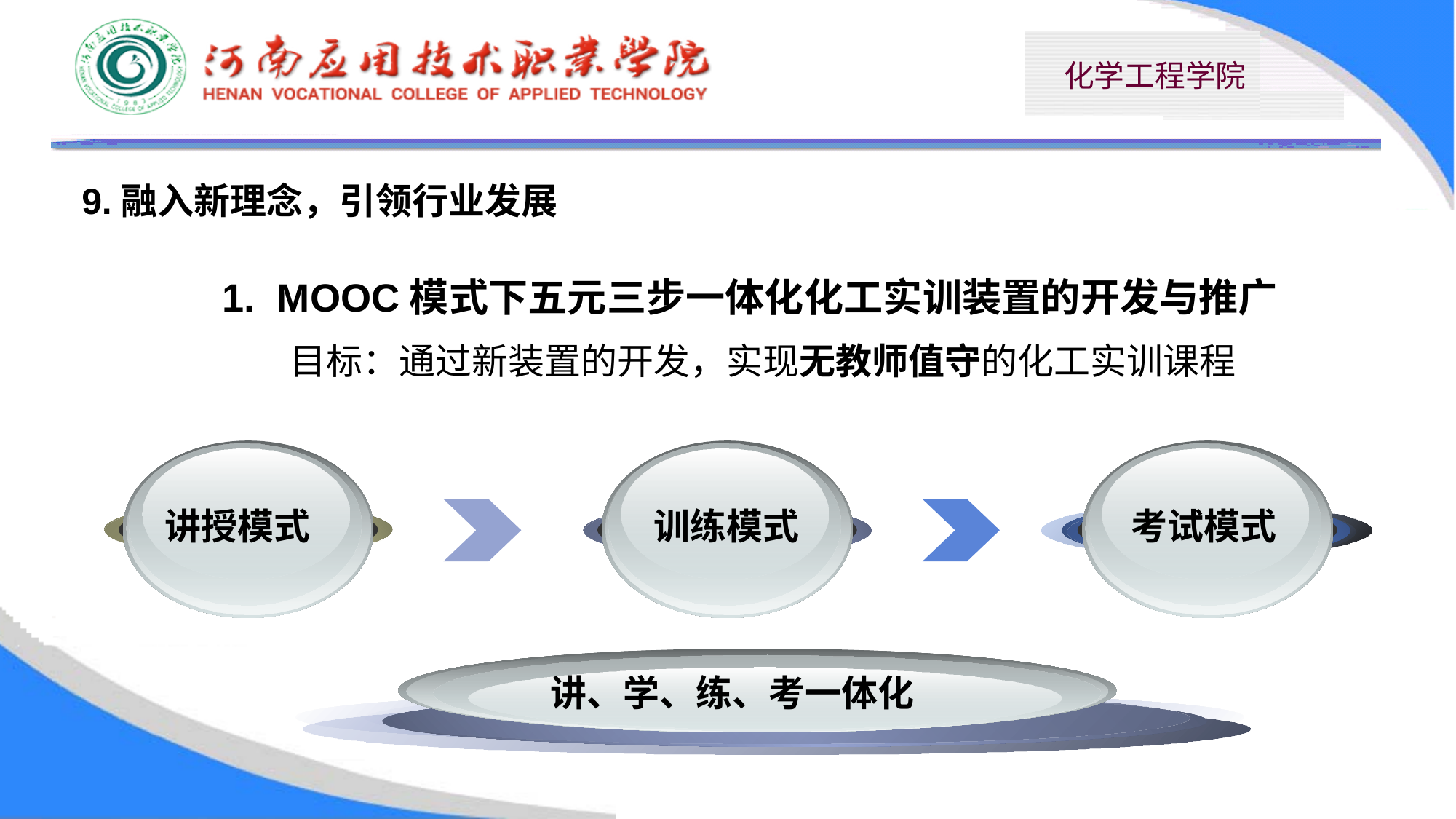

9.融入新理念，引领行业发展

MOOC模式下五元三步一体化化工实训装置的开发与推广
  目标：通过新装置的开发，实现无教师值守的化工实训课程

讲授模式
训练模式
考试模式

讲、学、练、考一体化